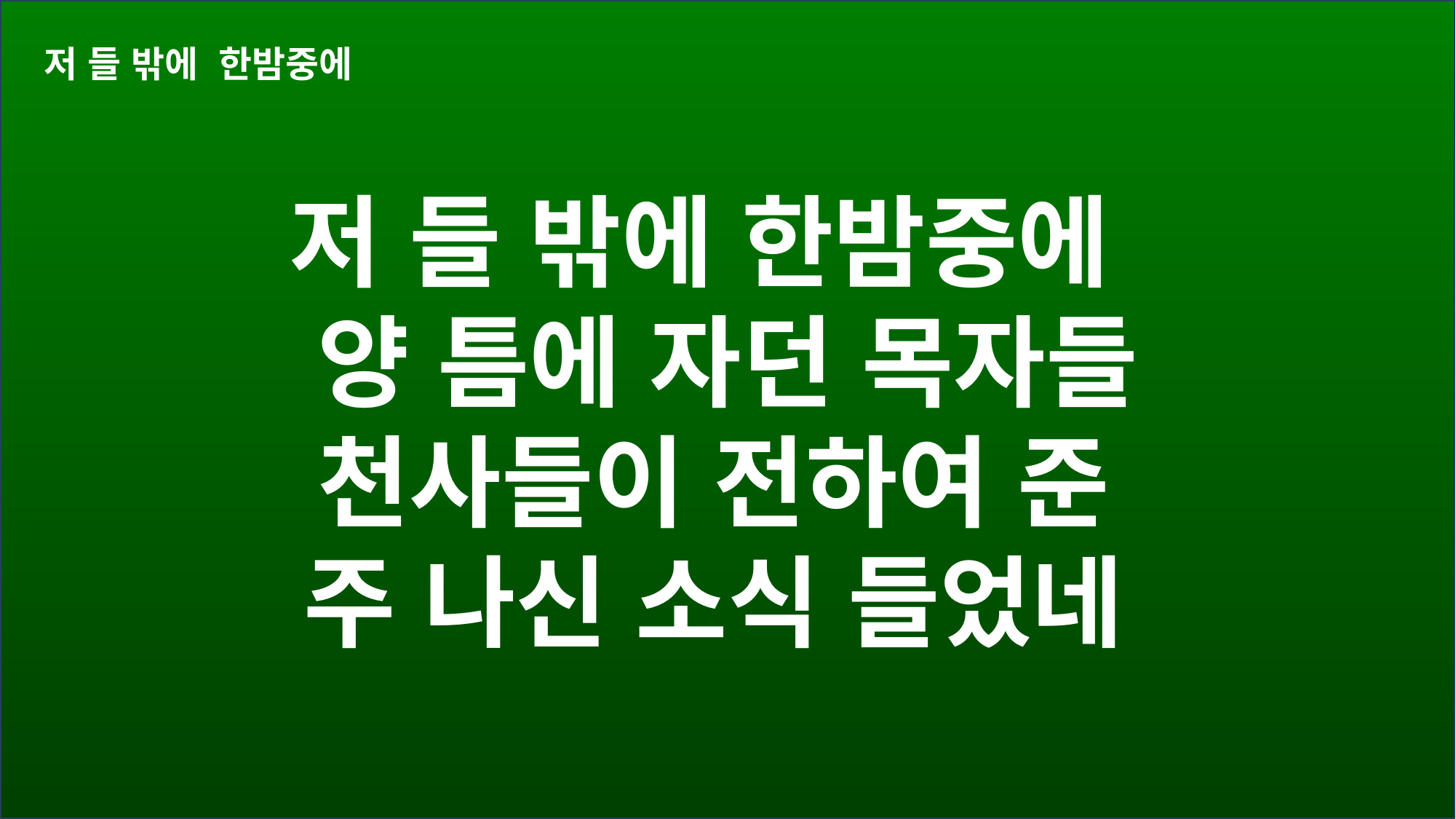

저 들 밖에  한밤중에
저 들 밖에 한밤중에
양 틈에 자던 목자들
천사들이 전하여 준
주 나신 소식 들었네
#
찬양해요~

찬양해요~